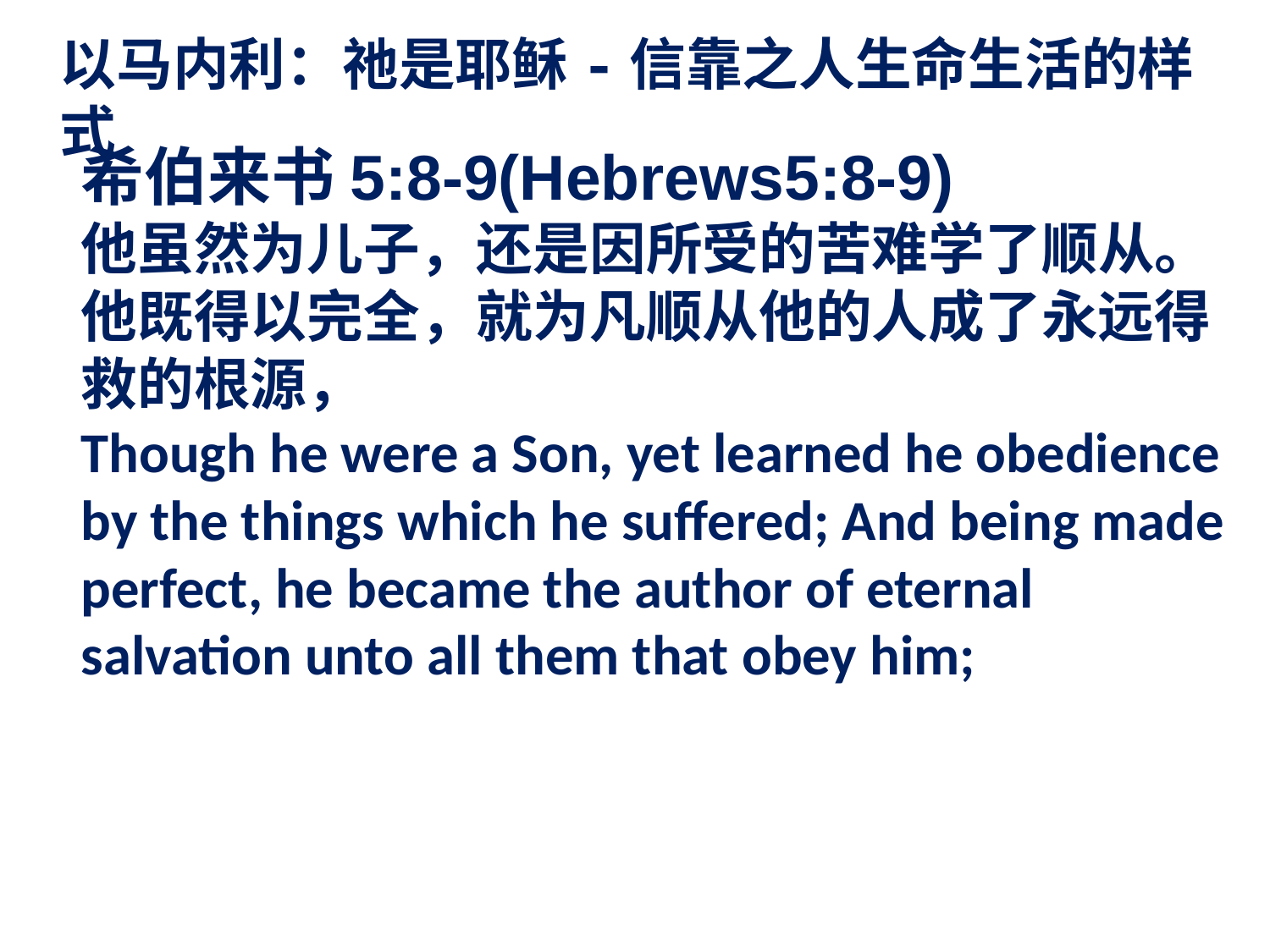

以马内利：祂是耶稣-信靠之人生命生活的样式
希伯来书5:8-9(Hebrews5:8-9)
他虽然为儿子，还是因所受的苦难学了顺从。 他既得以完全，就为凡顺从他的人成了永远得救的根源，
Though he were a Son, yet learned he obedience by the things which he suffered; And being made perfect, he became the author of eternal salvation unto all them that obey him;